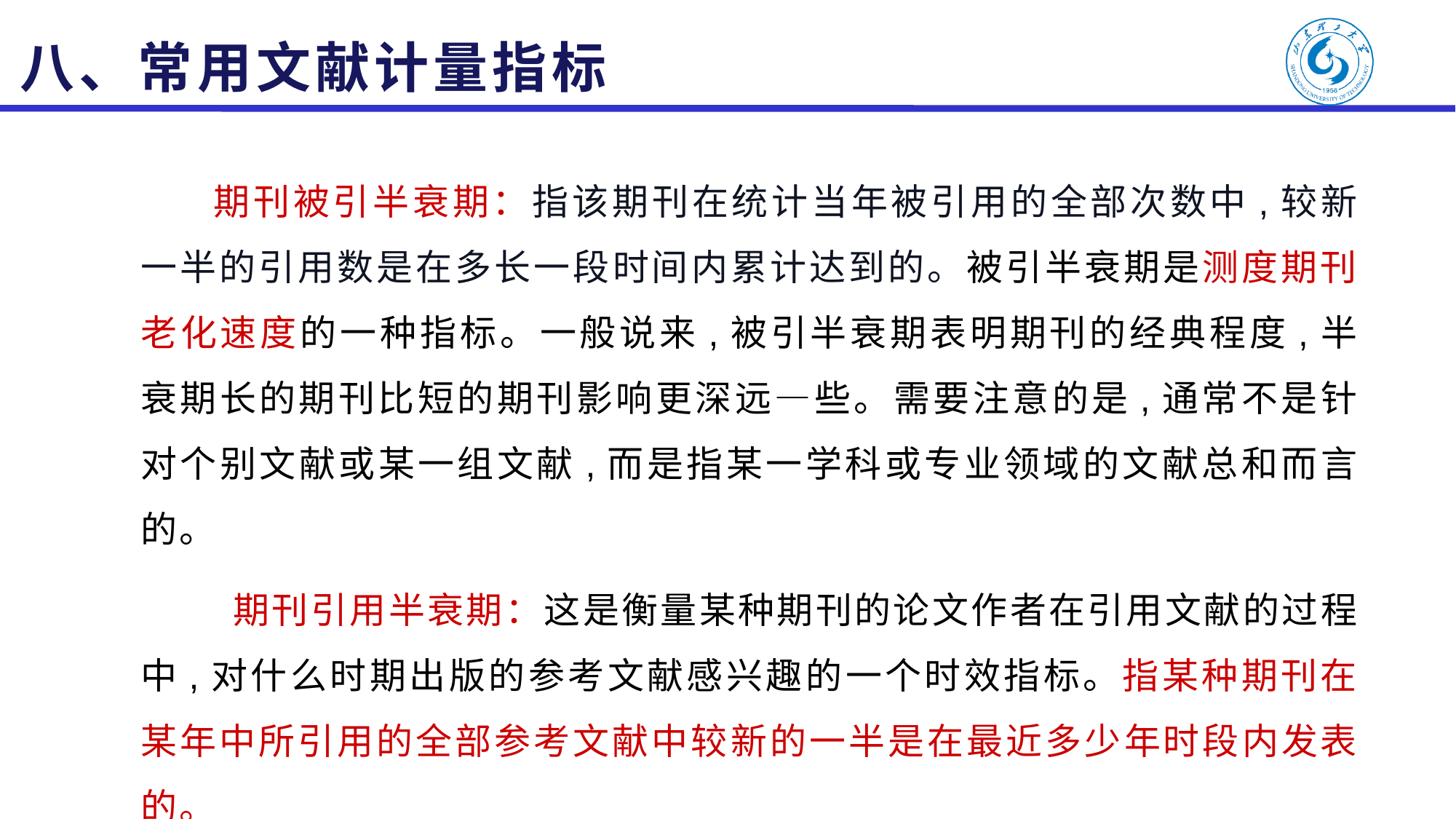

八、常用文献计量指标
期刊被引半衰期：指该期刊在统计当年被引用的全部次数中,较新一半的引用数是在多长一段时间内累计达到的。被引半衰期是测度期刊老化速度的一种指标。一般说来,被引半衰期表明期刊的经典程度,半衰期长的期刊比短的期刊影响更深远—些。需要注意的是,通常不是针对个别文献或某一组文献,而是指某一学科或专业领域的文献总和而言的。
 期刊引用半衰期：这是衡量某种期刊的论文作者在引用文献的过程中,对什么时期出版的参考文献感兴趣的一个时效指标。指某种期刊在某年中所引用的全部参考文献中较新的一半是在最近多少年时段内发表的。